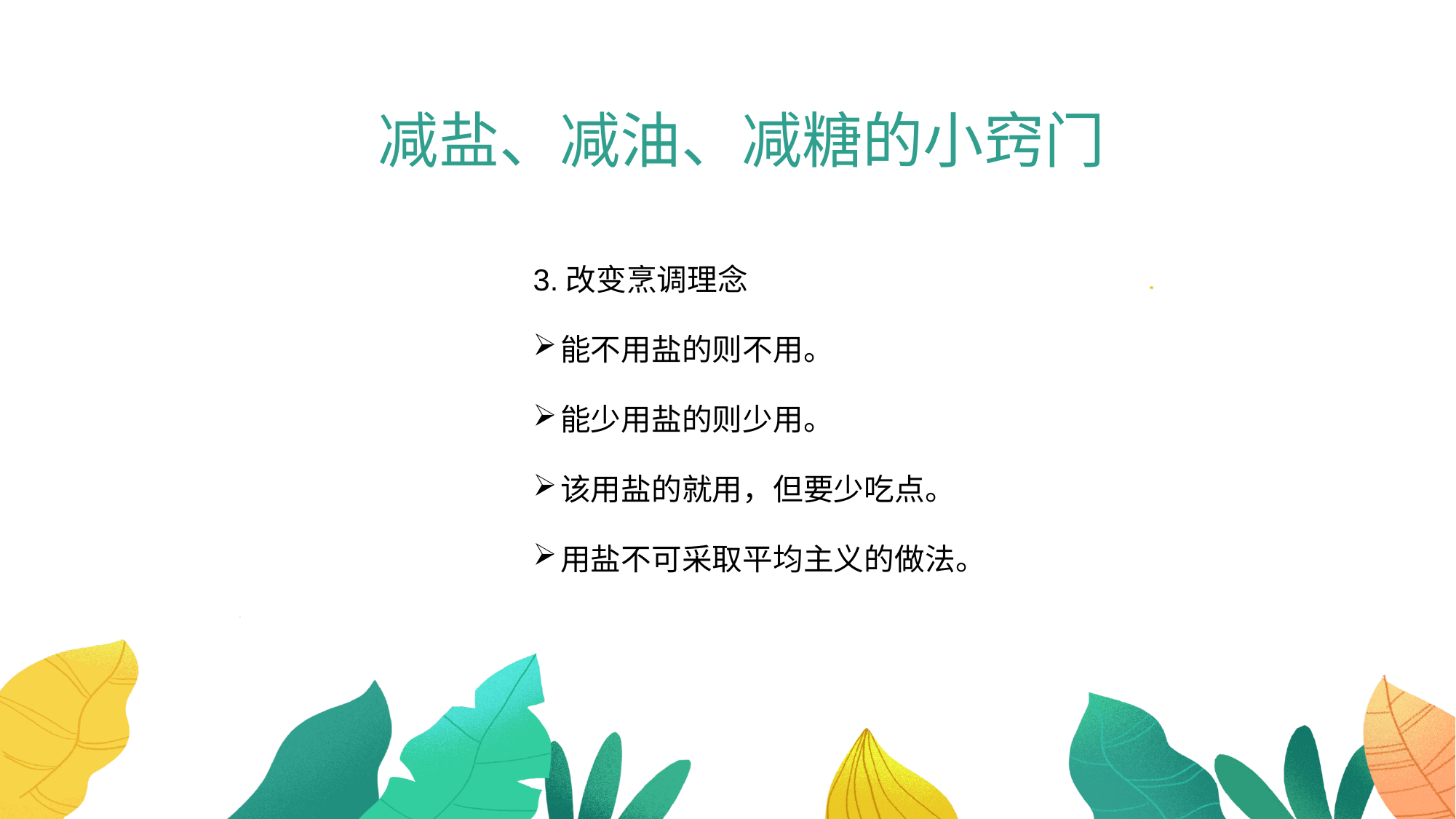

减盐、减油、减糖的小窍门
3.改变烹调理念
能不用盐的则不用。
能少用盐的则少用。
该用盐的就用，但要少吃点。
用盐不可采取平均主义的做法。